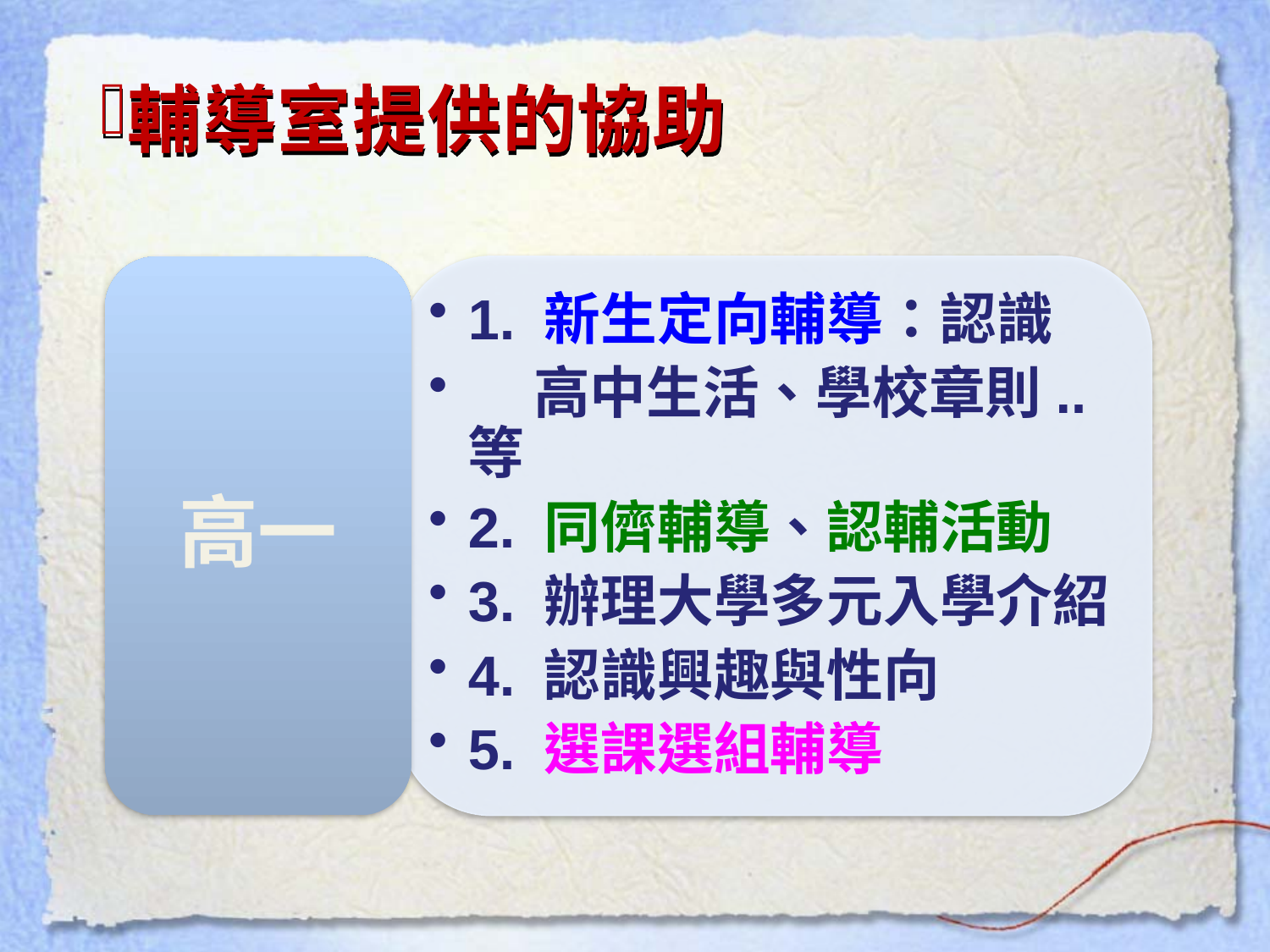

輔導室提供的協助
1. 新生定向輔導：認識
    高中生活、學校章則..等
2. 同儕輔導、認輔活動
3. 辦理大學多元入學介紹
4. 認識興趣與性向
5. 選課選組輔導
高一